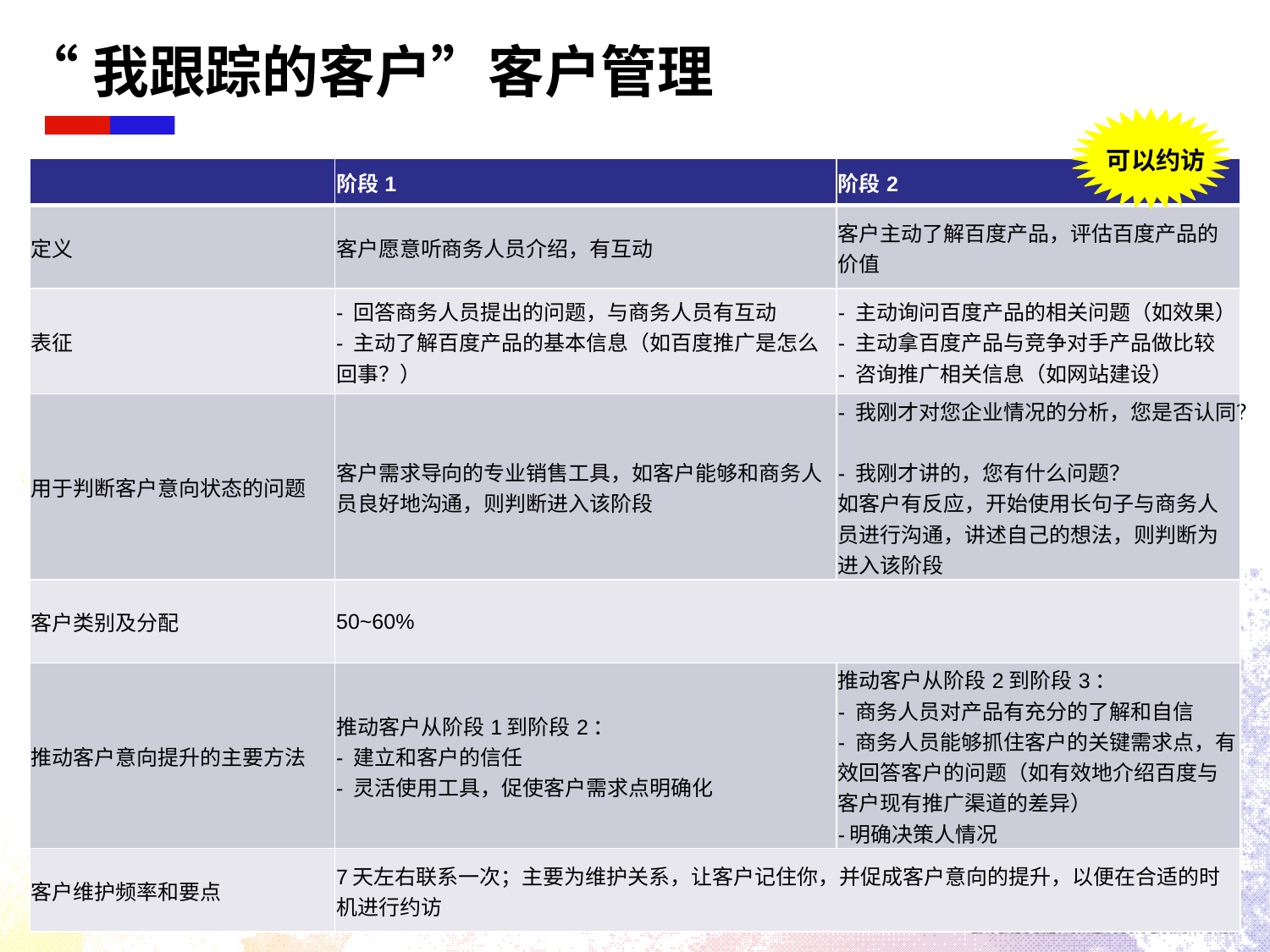

# “我跟踪的客户”客户管理

可以约访
|  | 阶段1 | 阶段2 |
| --- | --- | --- |
| 定义 | 客户愿意听商务人员介绍，有互动 | 客户主动了解百度产品，评估百度产品的价值 |
| 表征 | - 回答商务人员提出的问题，与商务人员有互动 - 主动了解百度产品的基本信息（如百度推广是怎么回事？） | - 主动询问百度产品的相关问题（如效果） - 主动拿百度产品与竞争对手产品做比较 - 咨询推广相关信息（如网站建设） |
| 用于判断客户意向状态的问题 | 客户需求导向的专业销售工具，如客户能够和商务人员良好地沟通，则判断进入该阶段 | - 我刚才对您企业情况的分析，您是否认同？ - 我刚才讲的，您有什么问题？ 如客户有反应，开始使用长句子与商务人员进行沟通，讲述自己的想法，则判断为进入该阶段 |
| 客户类别及分配 | 50~60% |  |
| 推动客户意向提升的主要方法 | 推动客户从阶段1到阶段2： - 建立和客户的信任 - 灵活使用工具，促使客户需求点明确化 | 推动客户从阶段2到阶段3： - 商务人员对产品有充分的了解和自信 - 商务人员能够抓住客户的关键需求点，有效回答客户的问题（如有效地介绍百度与客户现有推广渠道的差异） -明确决策人情况 |
| 客户维护频率和要点 | 7天左右联系一次；主要为维护关系，让客户记住你，并促成客户意向的提升，以便在合适的时机进行约访 |  |